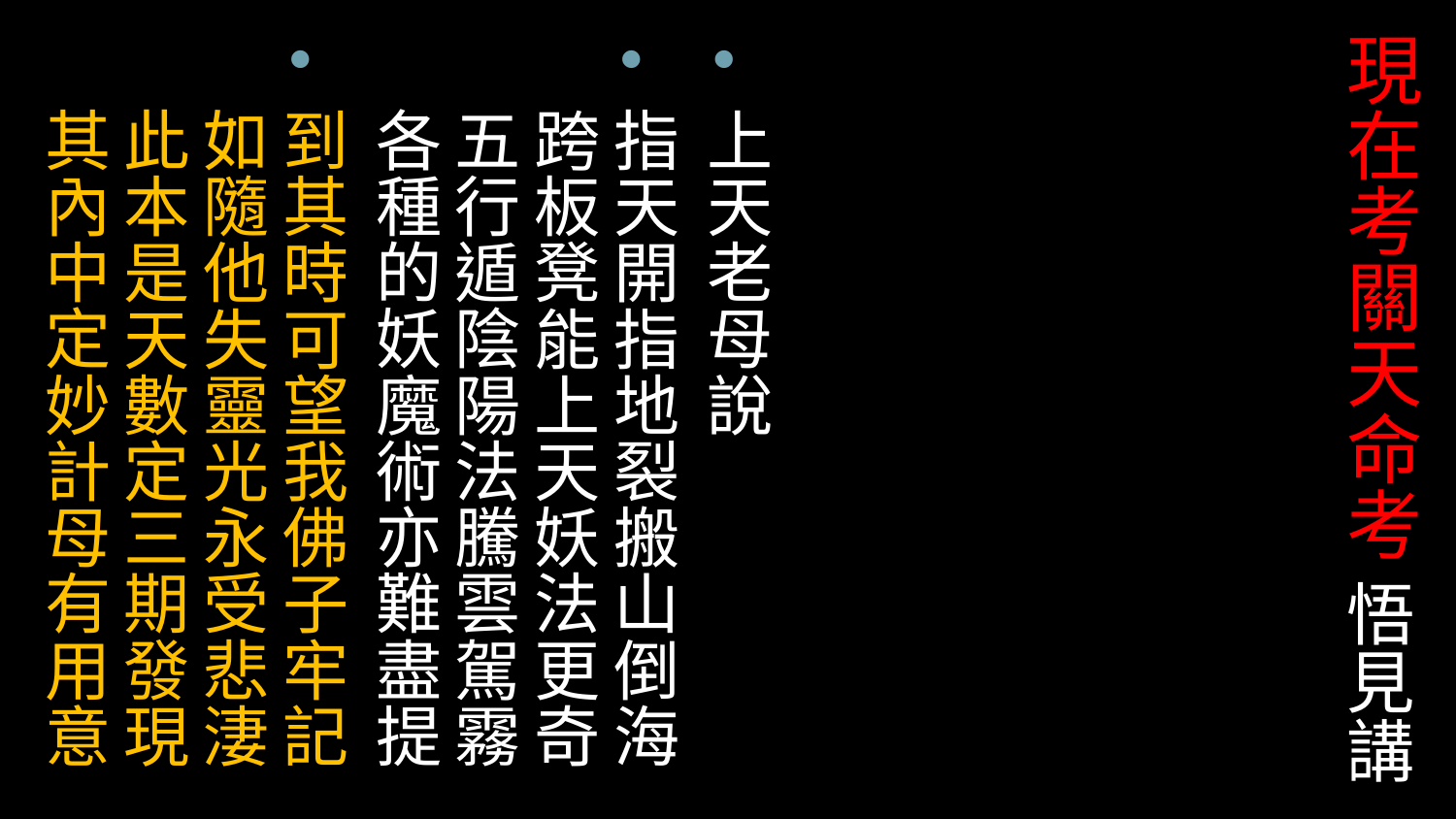

# 現在考關天命考 悟見講
上天老母說
指天開指地裂搬山倒海
跨板凳能上天妖法更奇
五行遁陰陽法騰雲駕霧
各種的妖魔術亦難盡提
到其時可望我佛子牢記
如隨他失靈光永受悲淒
此本是天數定三期發現
其內中定妙計母有用意